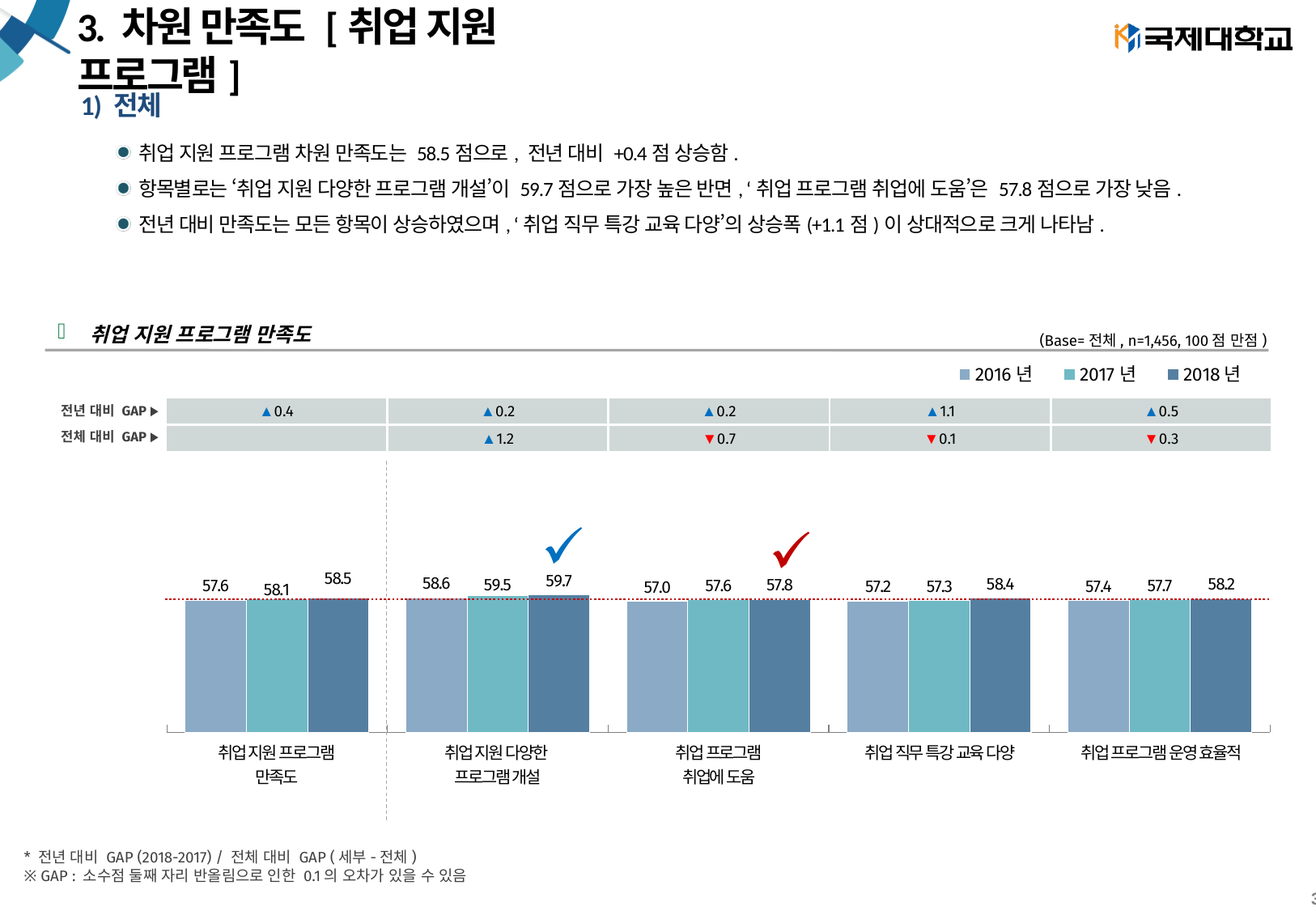

# 3. 차원 만족도 [취업 지원 프로그램]
1) 전체
취업 지원 프로그램 차원 만족도는 58.5점으로, 전년 대비 +0.4점 상승함.
항목별로는 ‘취업 지원 다양한 프로그램 개설’이 59.7점으로 가장 높은 반면, ‘취업 프로그램 취업에 도움’은 57.8점으로 가장 낮음.
전년 대비 만족도는 모든 항목이 상승하였으며, ‘취업 직무 특강 교육 다양’의 상승폭(+1.1점)이 상대적으로 크게 나타남.
취업 지원 프로그램 만족도
(Base=전체, n=1,456, 100점 만점)

### Chart

| Category | 2016년 | 2017년 | 2018년 |
|---|---|---|---|
| ● 취업 지원 프로그램 만족도 | 57.58134024811885 | 58.050656343283585 | 58.525332416471834 |
| 취업 지원 다양한 프로그램 개설 | 58.645576571079786 | 59.54319443690642 | 59.74323704737276 |
| 취업 프로그램 취업에 도움 | 57.03671350030536 | 57.620986295793735 | 57.794589637902284 |
| 취업 직무 특강 교육 다양 | 57.213814180929035 | 57.349614925373096 | 58.37918386075653 |
| 취업 프로그램 운영 효율적 | 57.42165137614674 | 57.676631521739154 | 58.18431911985549 |
| ▲0.4 | ▲0.2 | ▲0.2 | ▲1.1 | ▲0.5 |
| --- | --- | --- | --- | --- |
|  | ▲1.2 | ▼0.7 | ▼0.1 | ▼0.3 |
전년 대비 GAP ▶
전체 대비 GAP ▶

| 취업 지원 프로그램 만족도 | 취업 지원 다양한 프로그램 개설 | 취업 프로그램 취업에 도움 | 취업 직무 특강 교육 다양 | 취업 프로그램 운영 효율적 |
| --- | --- | --- | --- | --- |
* 전년 대비 GAP (2018-2017) / 전체 대비 GAP (세부-전체)
※ GAP : 소수점 둘째 자리 반올림으로 인한 0.1의 오차가 있을 수 있음